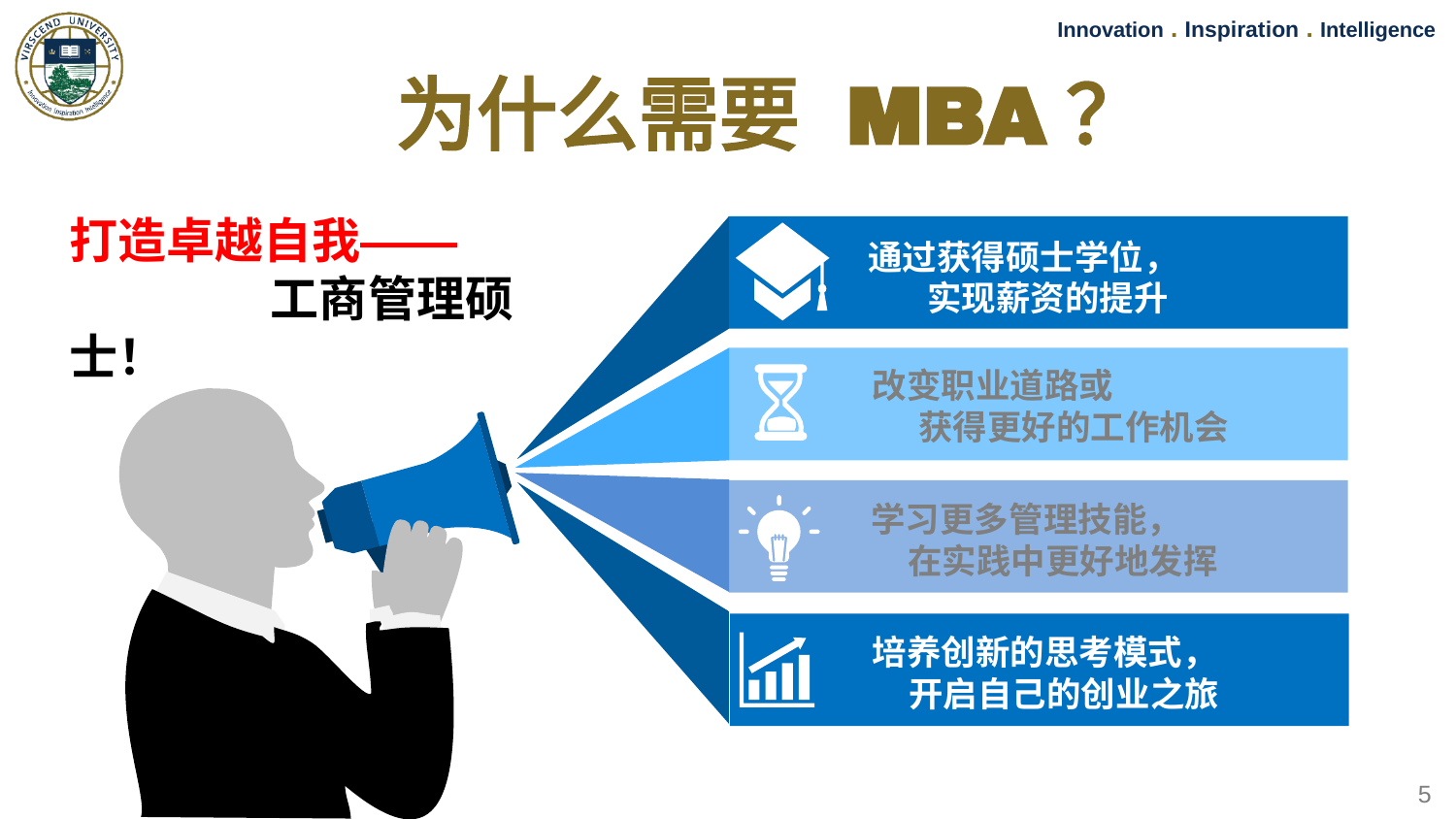

为什么需要 MBA？
打造卓越自我——
              工商管理硕士！

通过获得硕士学位，
实现薪资的提升

改变职业道路或
    获得更好的工作机会

学习更多管理技能，
   在实践中更好地发挥

培养创新的思考模式，
   开启自己的创业之旅

5